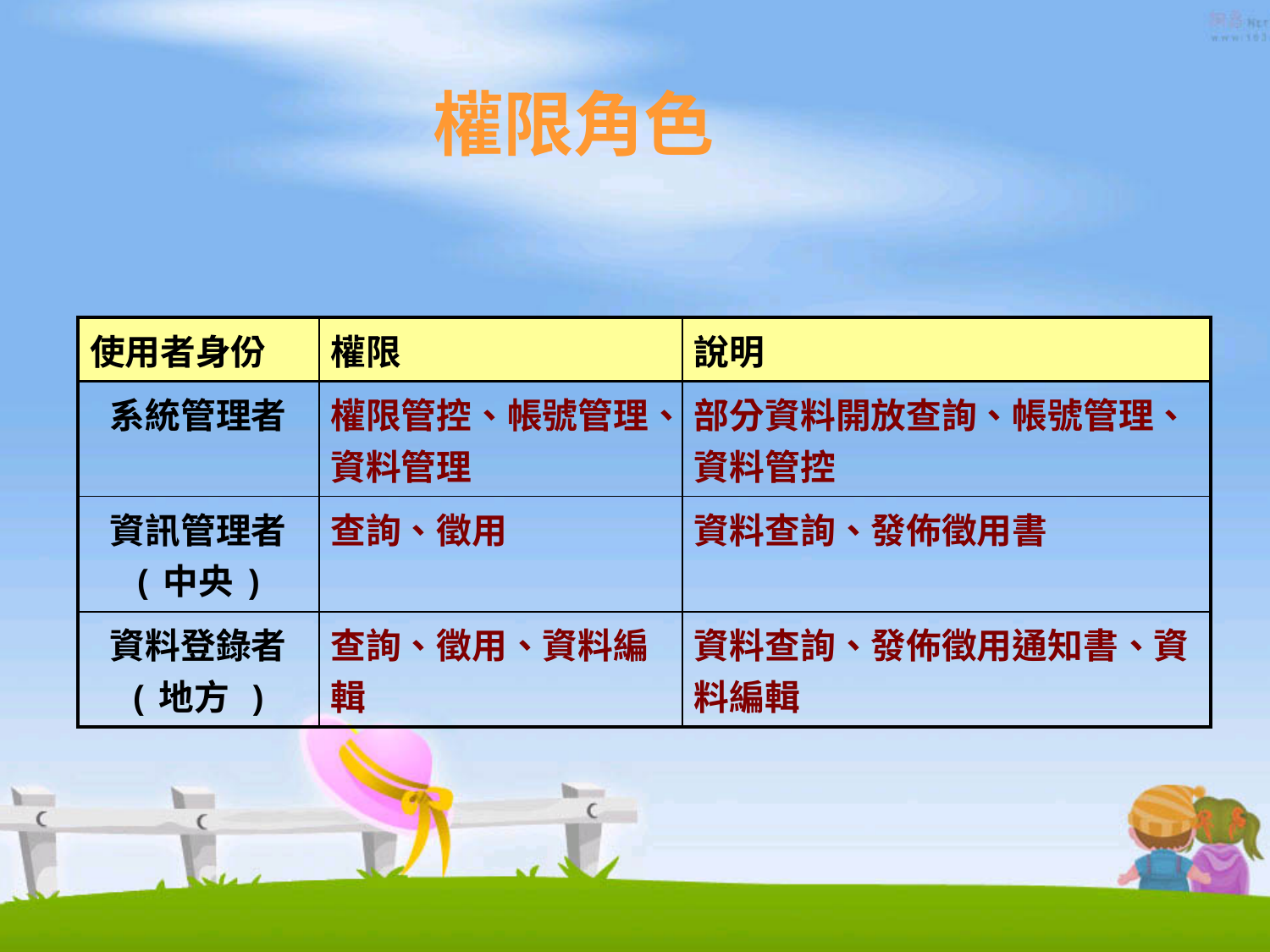

權限角色
| 使用者身份 | 權限 | 說明 |
| --- | --- | --- |
| 系統管理者 | 權限管控、帳號管理、資料管理 | 部分資料開放查詢、帳號管理、資料管控 |
| 資訊管理者 (中央) | 查詢、徵用 | 資料查詢、發佈徵用書 |
| 資料登錄者 (地方 ) | 查詢、徵用、資料編輯 | 資料查詢、發佈徵用通知書、資料編輯 |